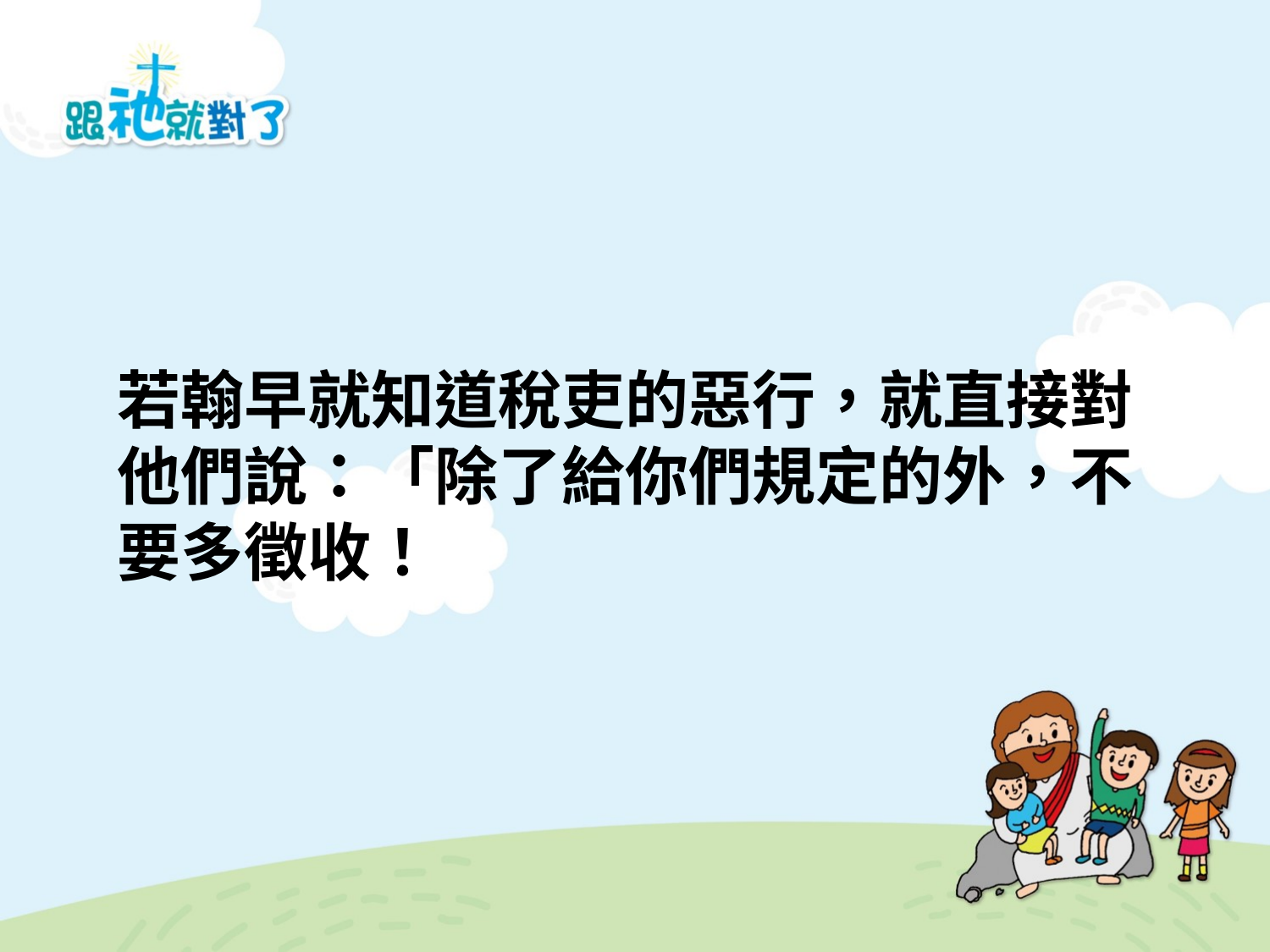

若翰早就知道稅吏的惡行，就直接對他們說：「除了給你們規定的外，不要多徵收！